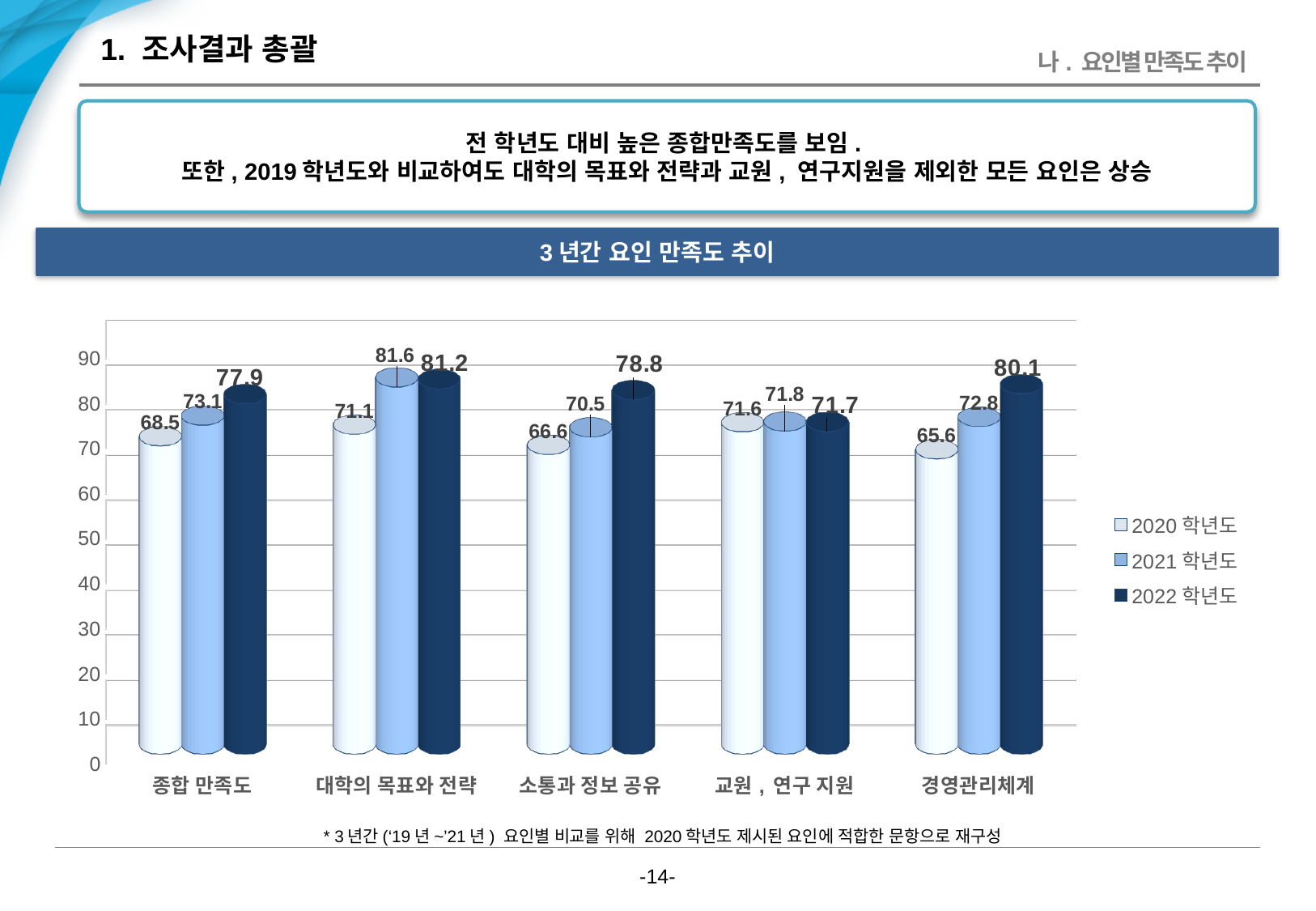

# 1. 조사결과 총괄
나. 요인별 만족도 추이
전 학년도 대비 높은 종합만족도를 보임.
또한, 2019학년도와 비교하여도 대학의 목표와 전략과 교원, 연구지원을 제외한 모든 요인은 상승
3년간 요인 만족도 추이

[unsupported chart]

* 3년간(‘19년~’21년) 요인별 비교를 위해 2020학년도 제시된 요인에 적합한 문항으로 재구성
-14-